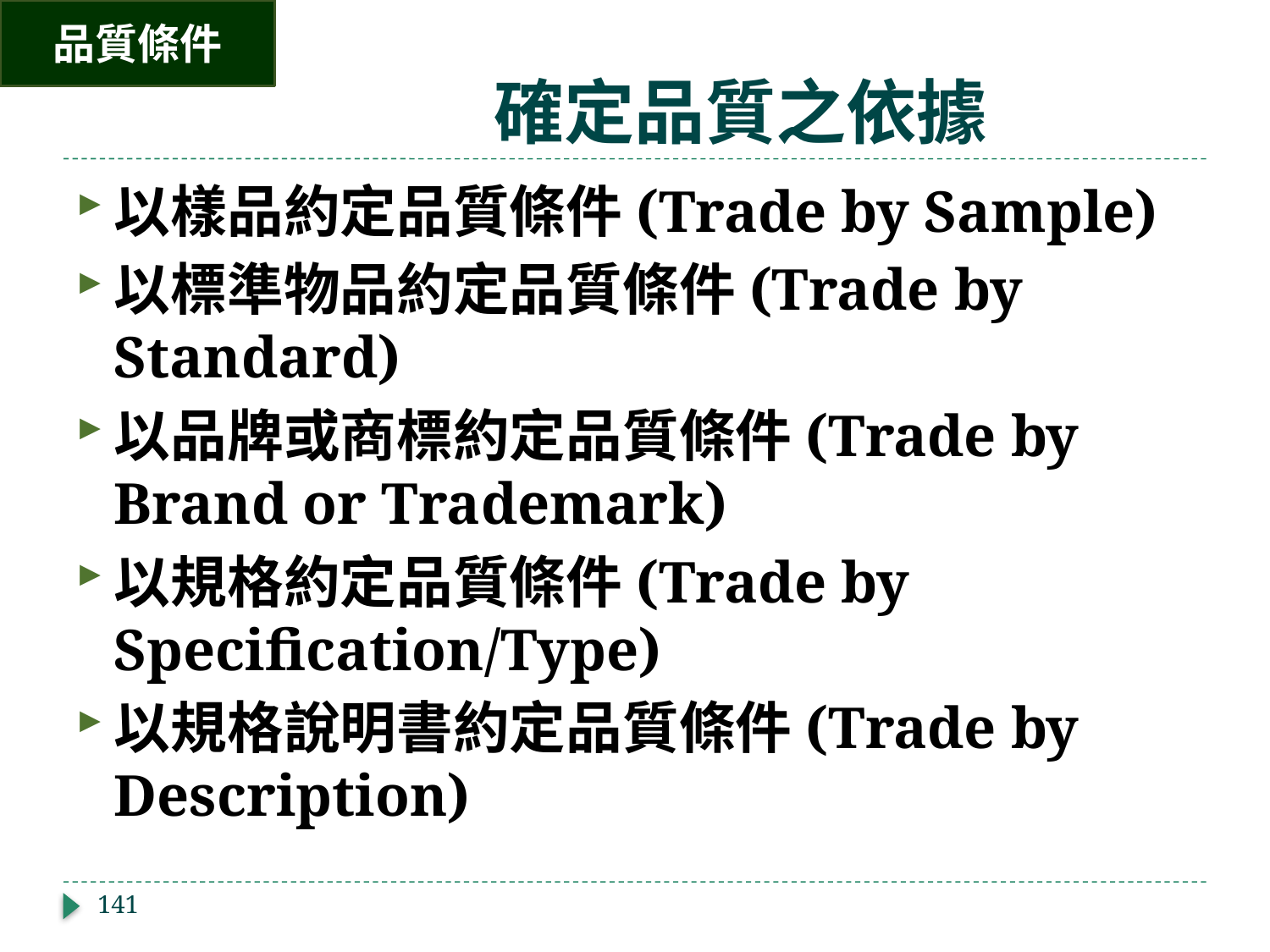

品質條件
# 確定品質之依據
以樣品約定品質條件(Trade by Sample)
以標準物品約定品質條件(Trade by Standard)
以品牌或商標約定品質條件(Trade by Brand or Trademark)
以規格約定品質條件(Trade by Specification/Type)
以規格說明書約定品質條件(Trade by Description)
141